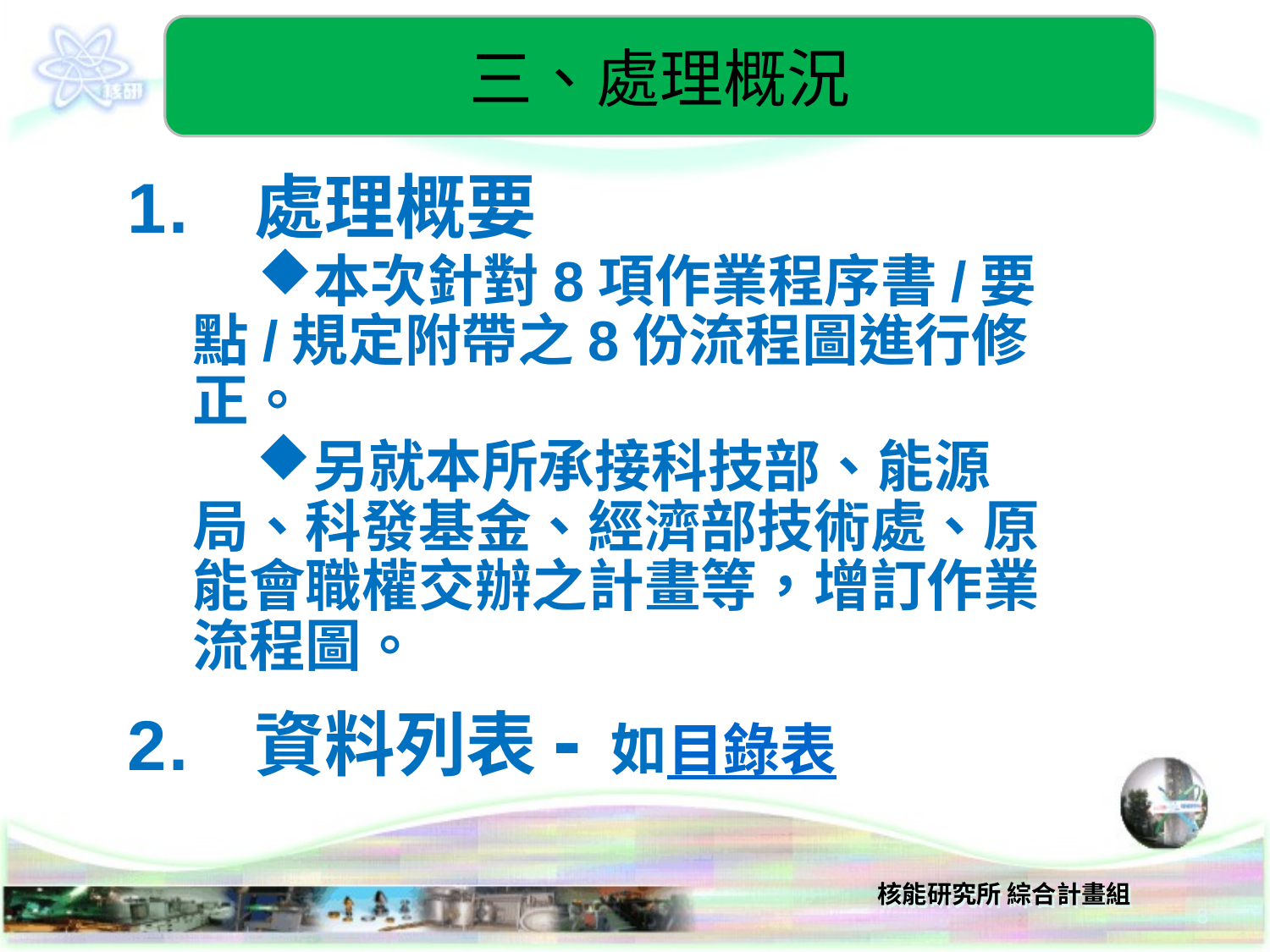

三、處理概況
處理概要
本次針對8項作業程序書/要點/規定附帶之8份流程圖進行修正。
另就本所承接科技部、能源局、科發基金、經濟部技術處、原能會職權交辦之計畫等，增訂作業流程圖。
資料列表- 如目錄表

8